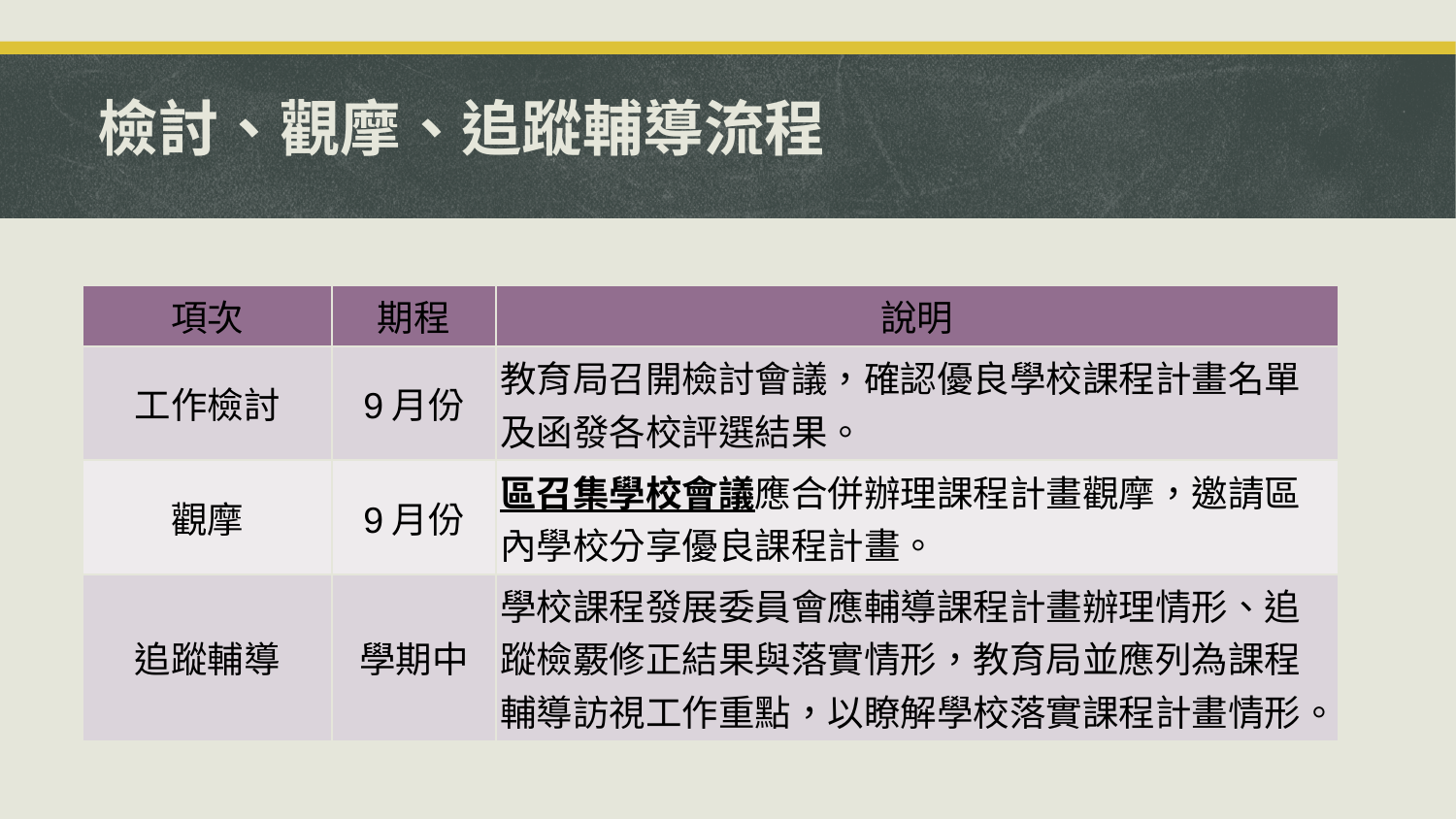

# 檢討、觀摩、追蹤輔導流程
| 項次 | 期程 | 說明 |
| --- | --- | --- |
| 工作檢討 | 9月份 | 教育局召開檢討會議，確認優良學校課程計畫名單及函發各校評選結果。 |
| 觀摩 | 9月份 | 區召集學校會議應合併辦理課程計畫觀摩，邀請區內學校分享優良課程計畫。 |
| 追蹤輔導 | 學期中 | 學校課程發展委員會應輔導課程計畫辦理情形、追蹤檢覈修正結果與落實情形，教育局並應列為課程輔導訪視工作重點，以瞭解學校落實課程計畫情形。 |